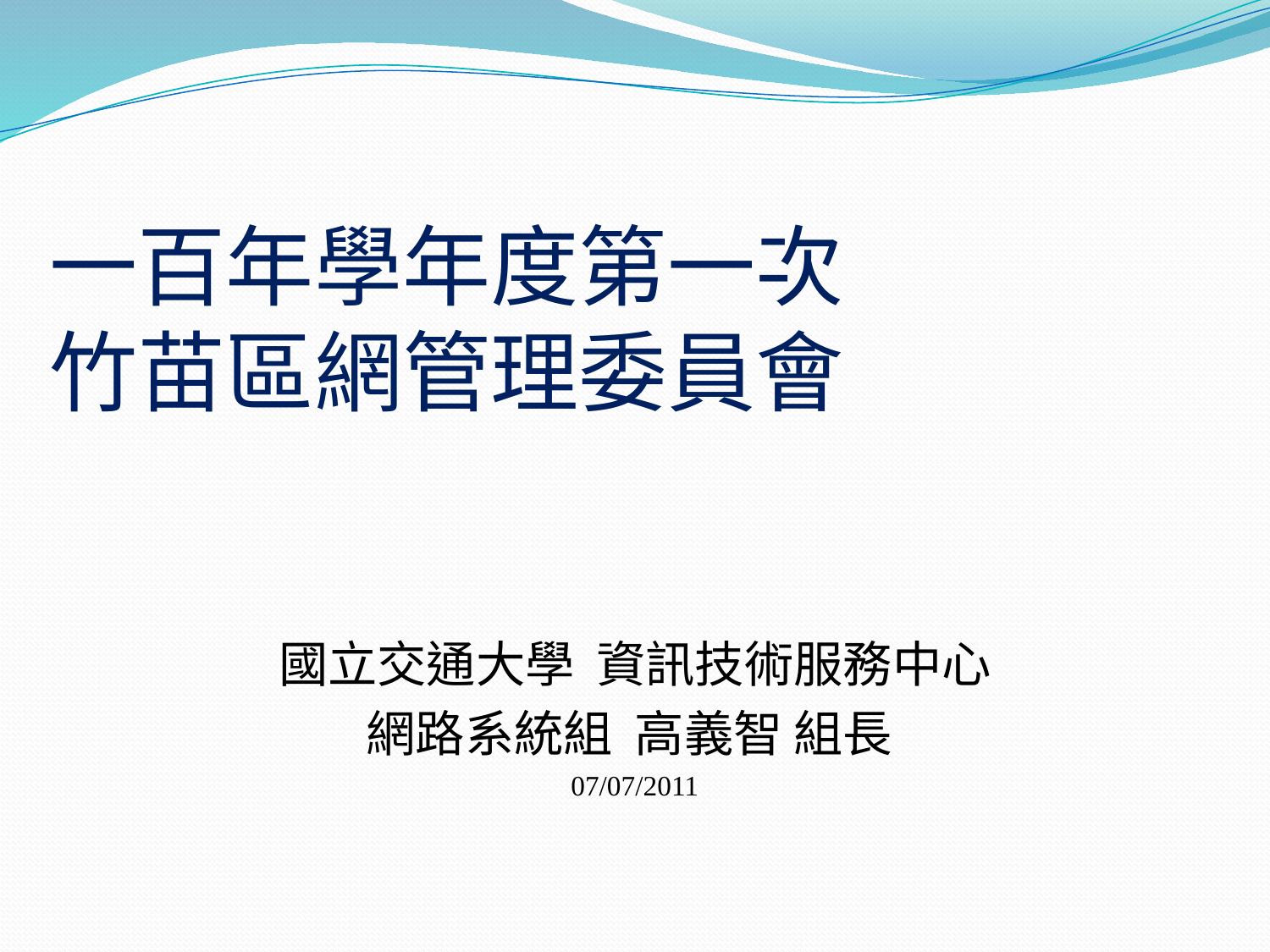

# 一百年學年度第一次 竹苗區網管理委員會
國立交通大學  資訊技術服務中心
網路系統組  高義智 組長
07/07/2011